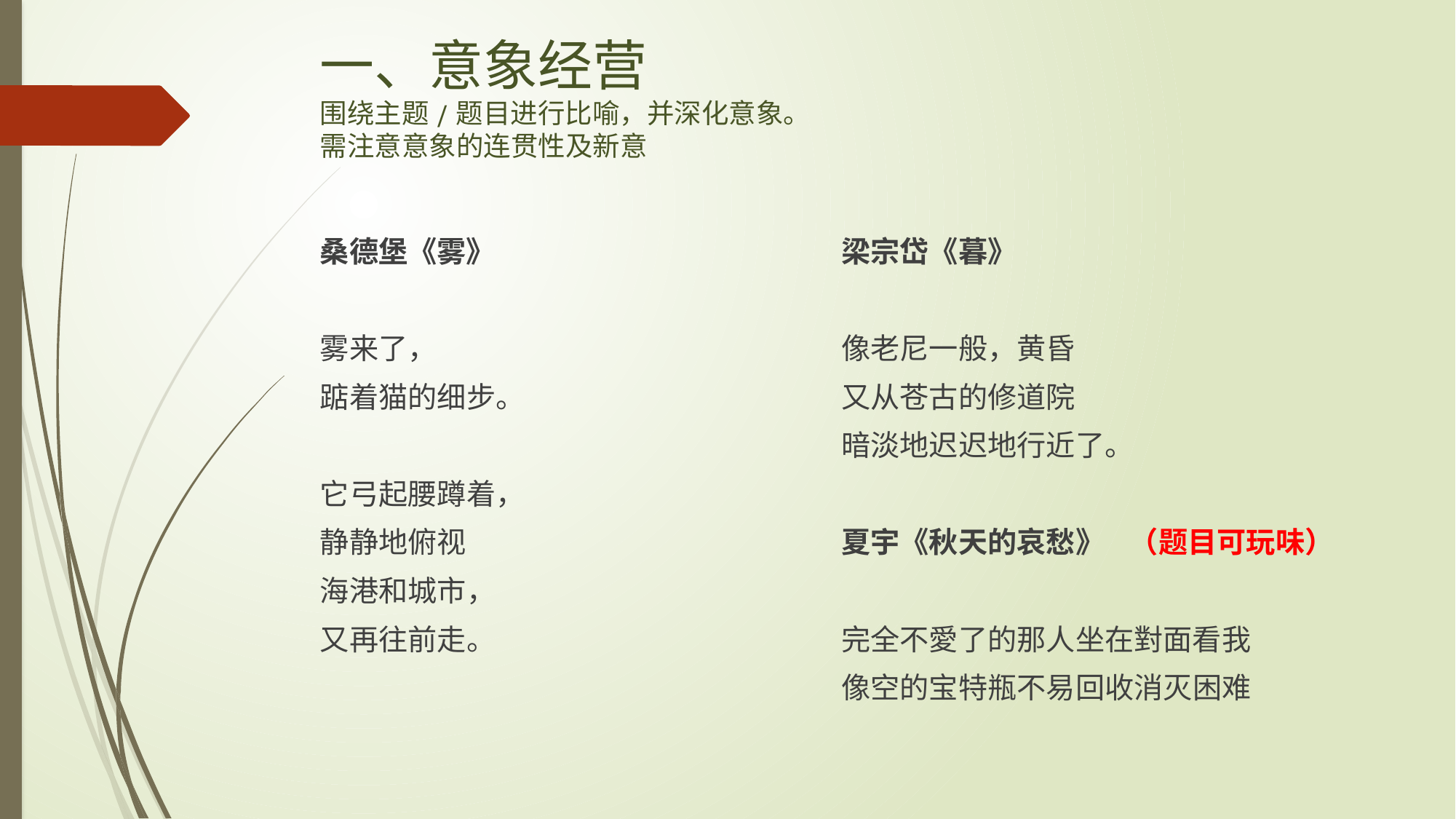

# 一、意象经营 围绕主题/题目进行比喻，并深化意象。 需注意意象的连贯性及新意
桑德堡《雾》

雾来了，
踮着猫的细步。

它弓起腰蹲着，
静静地俯视
海港和城市，
又再往前走。

梁宗岱《暮》

像老尼一般，黄昏
又从苍古的修道院
暗淡地迟迟地行近了。

夏宇《秋天的哀愁》	（题目可玩味）

完全不愛了的那人坐在對面看我
像空的宝特瓶不易回收消灭困难